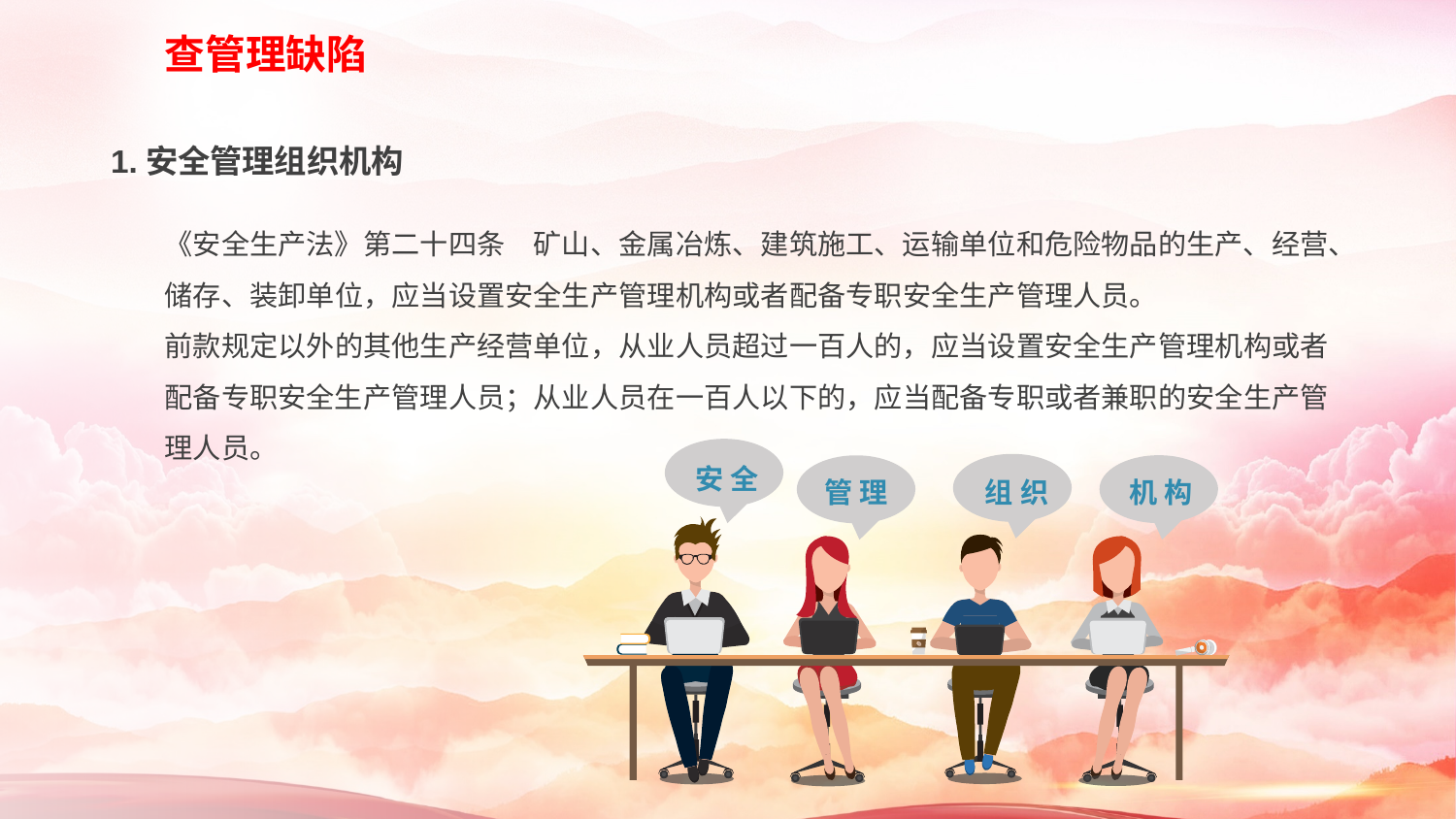

查管理缺陷
1.安全管理组织机构
《安全生产法》第二十四条　矿山、金属冶炼、建筑施工、运输单位和危险物品的生产、经营、储存、装卸单位，应当设置安全生产管理机构或者配备专职安全生产管理人员。
前款规定以外的其他生产经营单位，从业人员超过一百人的，应当设置安全生产管理机构或者配备专职安全生产管理人员；从业人员在一百人以下的，应当配备专职或者兼职的安全生产管理人员。

安 全
管 理
组 织
机 构